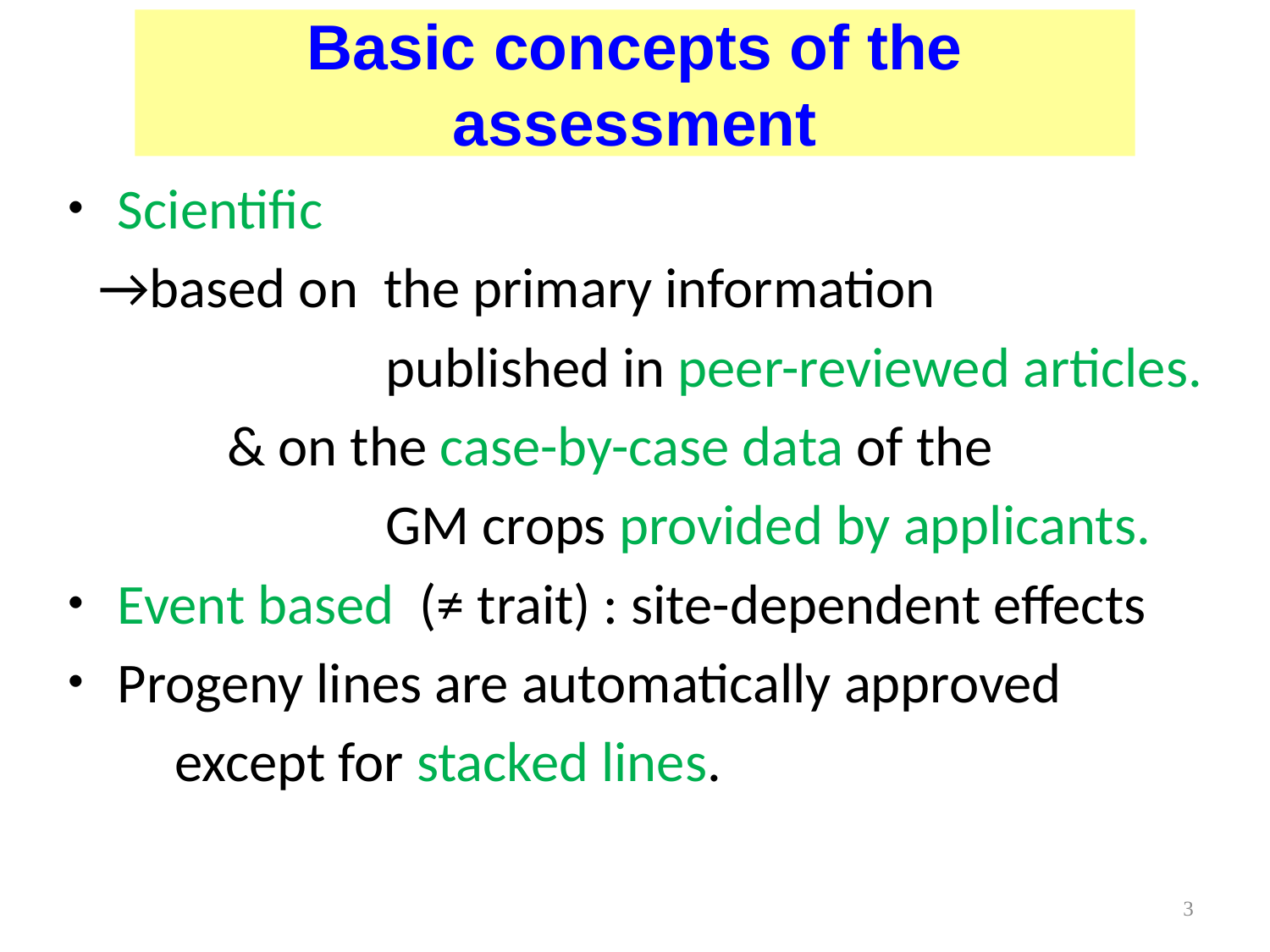

# Basic concepts of the assessment
・Scientific
    →based on  the primary information
			 published in peer-reviewed articles.
	　   & on the case-by-case data of the
			 GM crops provided by applicants.
・Event based  (≠ trait) : site-dependent effects
・Progeny lines are automatically approved
	except for stacked lines.
3